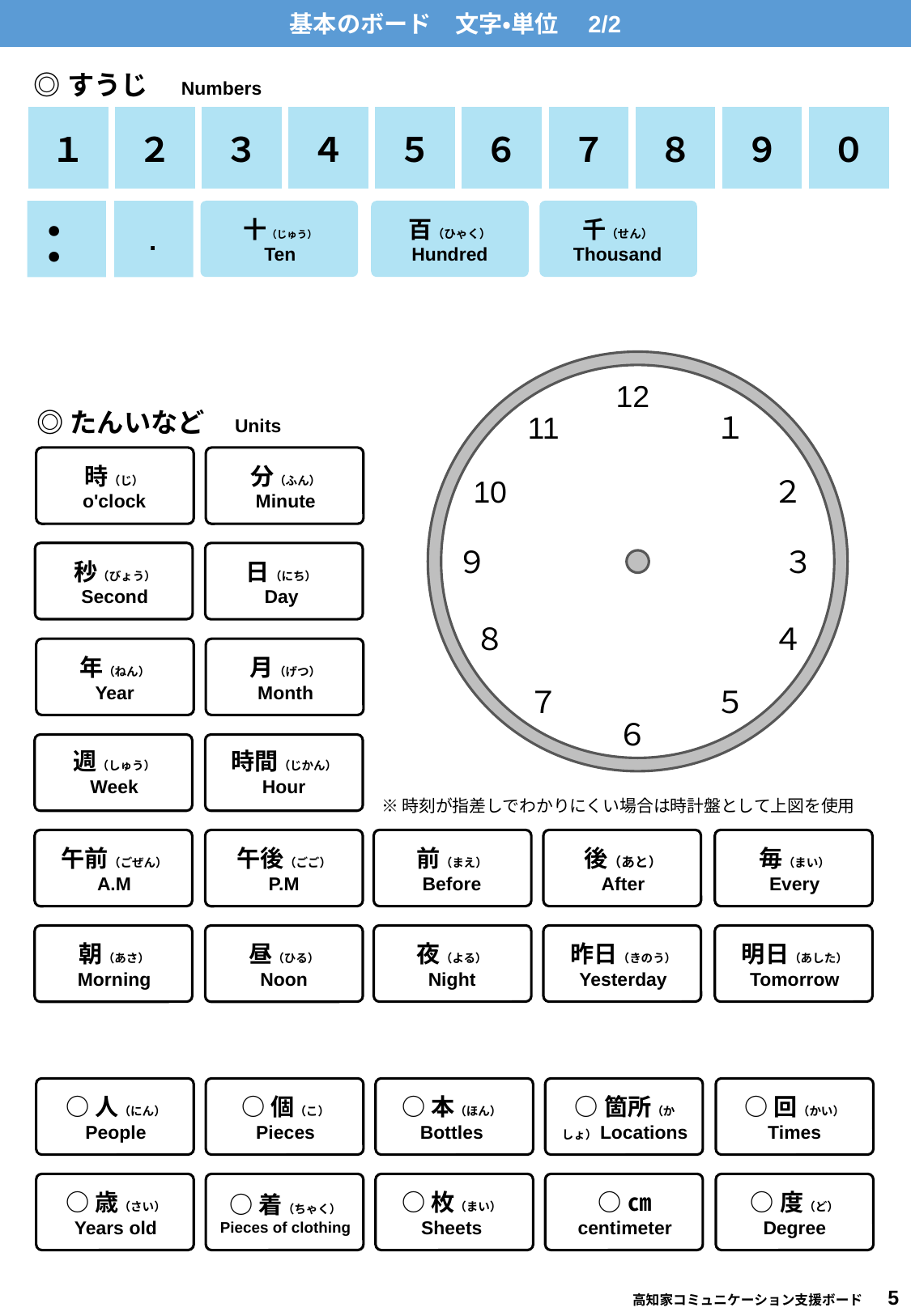

基本のボード　文字・単位　2/2
◎すうじ　Numbers
| １ | ２ | ３ | ４ | ５ | ６ | ７ | ８ | ９ | ０ |
| --- | --- | --- | --- | --- | --- | --- | --- | --- | --- |

千（せん）
Thousand
十（じゅう）
Ten
百（ひゃく）
Hundred
：
.

12
11
１
10
２
９
３
８
４
７
５
６
◎たんいなど 　Units

時（じ）
o'clock
分（ふん）
Minute

秒（びょう）
Second
日（にち）
Day

年（ねん）
Year
月（げつ）
Month

週（しゅう）
Week

時間（じかん）
Hour
※時刻が指差しでわかりにくい場合は時計盤として上図を使用

前（まえ）
Before
後（あと）
After
毎（まい）
Every
午前（ごぜん）
A.M
午後（ごご）
P.M

夜（よる）
Night
昨日（きのう）
Yesterday
明日（あした）
Tomorrow
朝（あさ）
Morning
昼（ひる）
Noon

○人（にん）
People
○個（こ）
Pieces
○本（ほん）
Bottles
○箇所（かしょ）Locations
○回（かい）
Times

○歳（さい）
Years old
○着（ちゃく）
Pieces of clothing
○枚（まい）
Sheets
○㎝
centimeter
○度（ど）
Degree
高知家コミュニケーション支援ボード　5